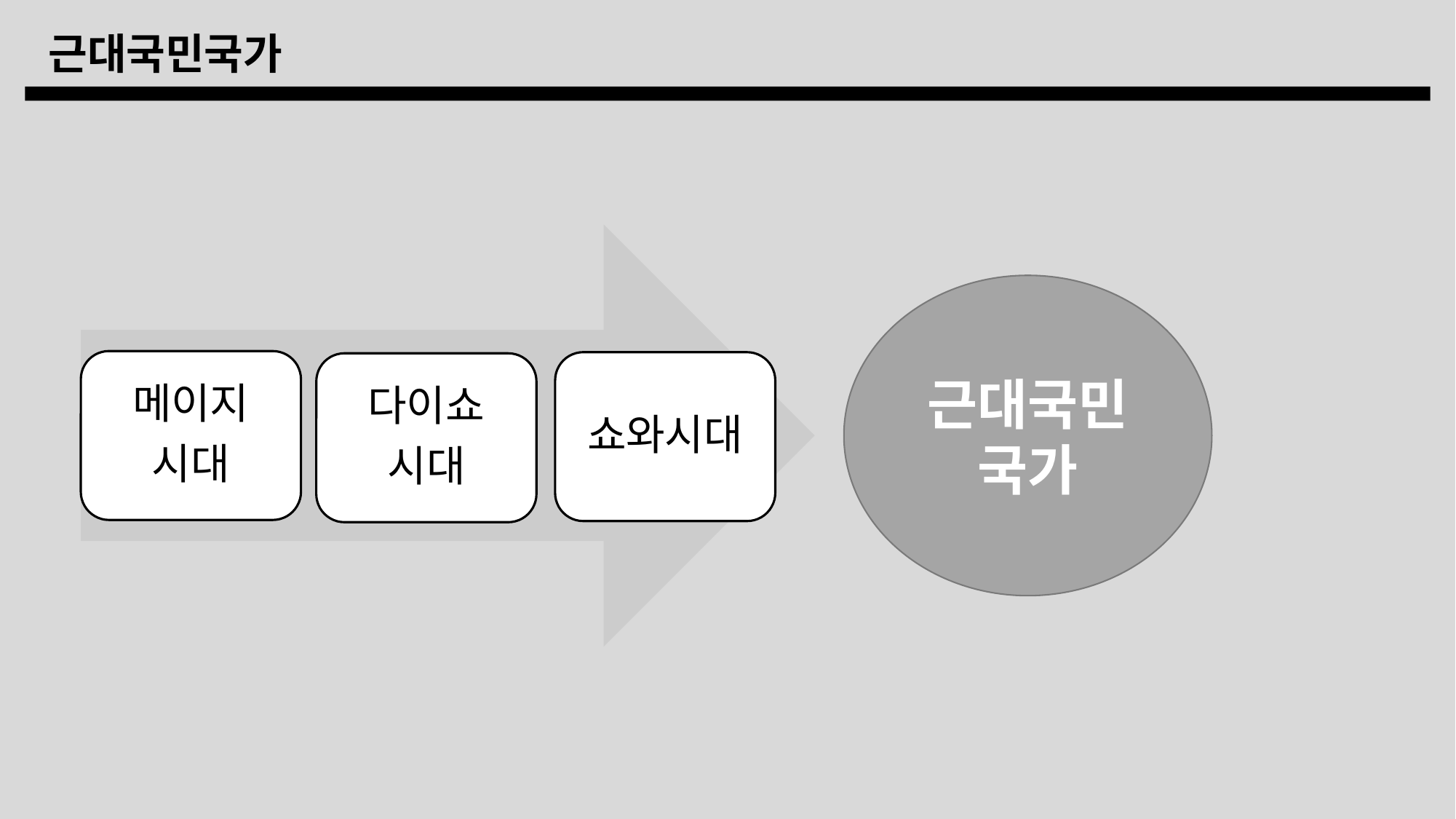

근대국민국가

메이지
시대

쇼와시대

다이쇼
시대
근대국민국가